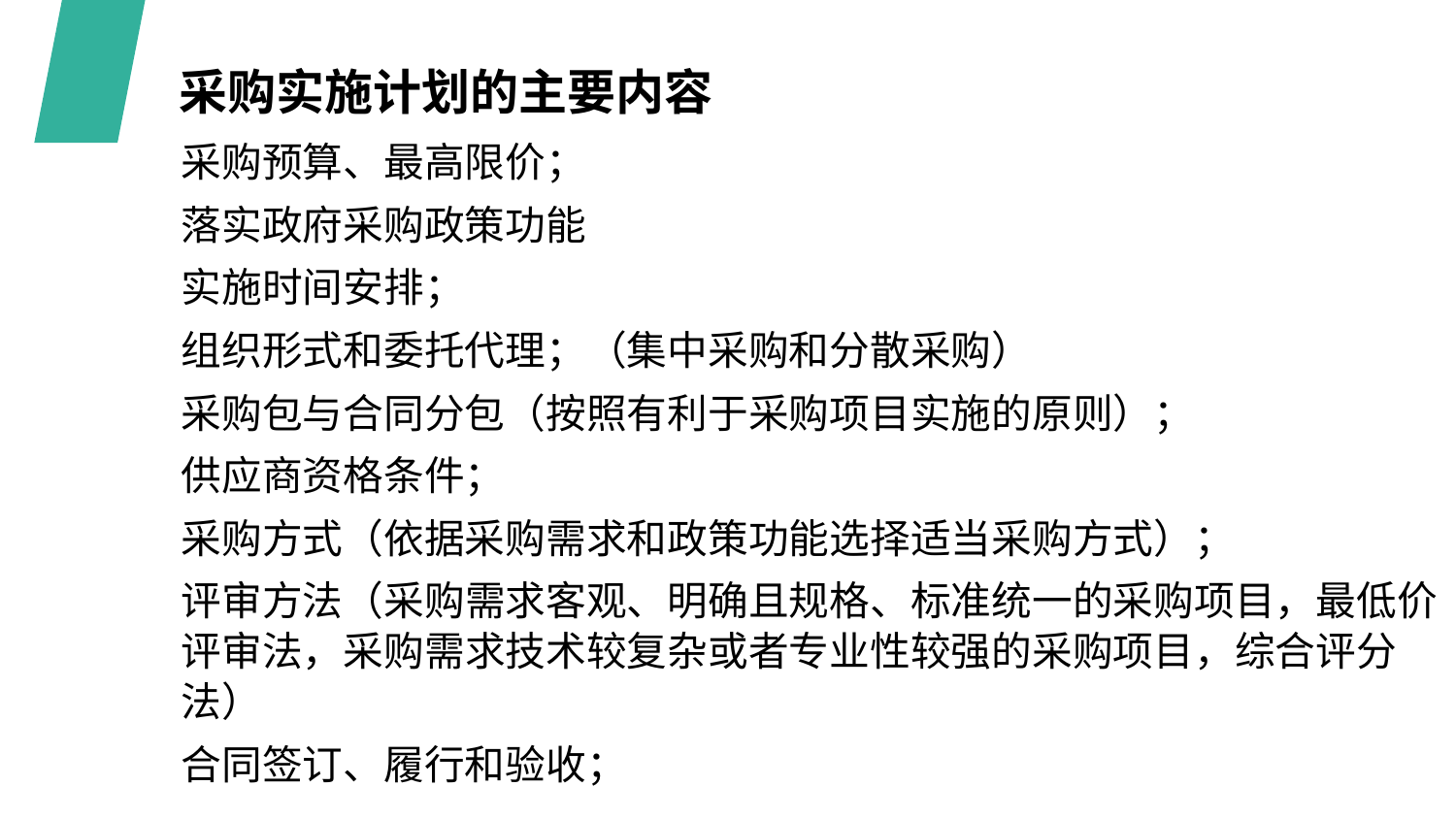

采购实施计划的主要内容
采购预算、最高限价；
落实政府采购政策功能
实施时间安排；
组织形式和委托代理；（集中采购和分散采购）
采购包与合同分包（按照有利于采购项目实施的原则）；
供应商资格条件；
采购方式（依据采购需求和政策功能选择适当采购方式）；
评审方法（采购需求客观、明确且规格、标准统一的采购项目，最低价评审法，采购需求技术较复杂或者专业性较强的采购项目，综合评分法）
合同签订、履行和验收；